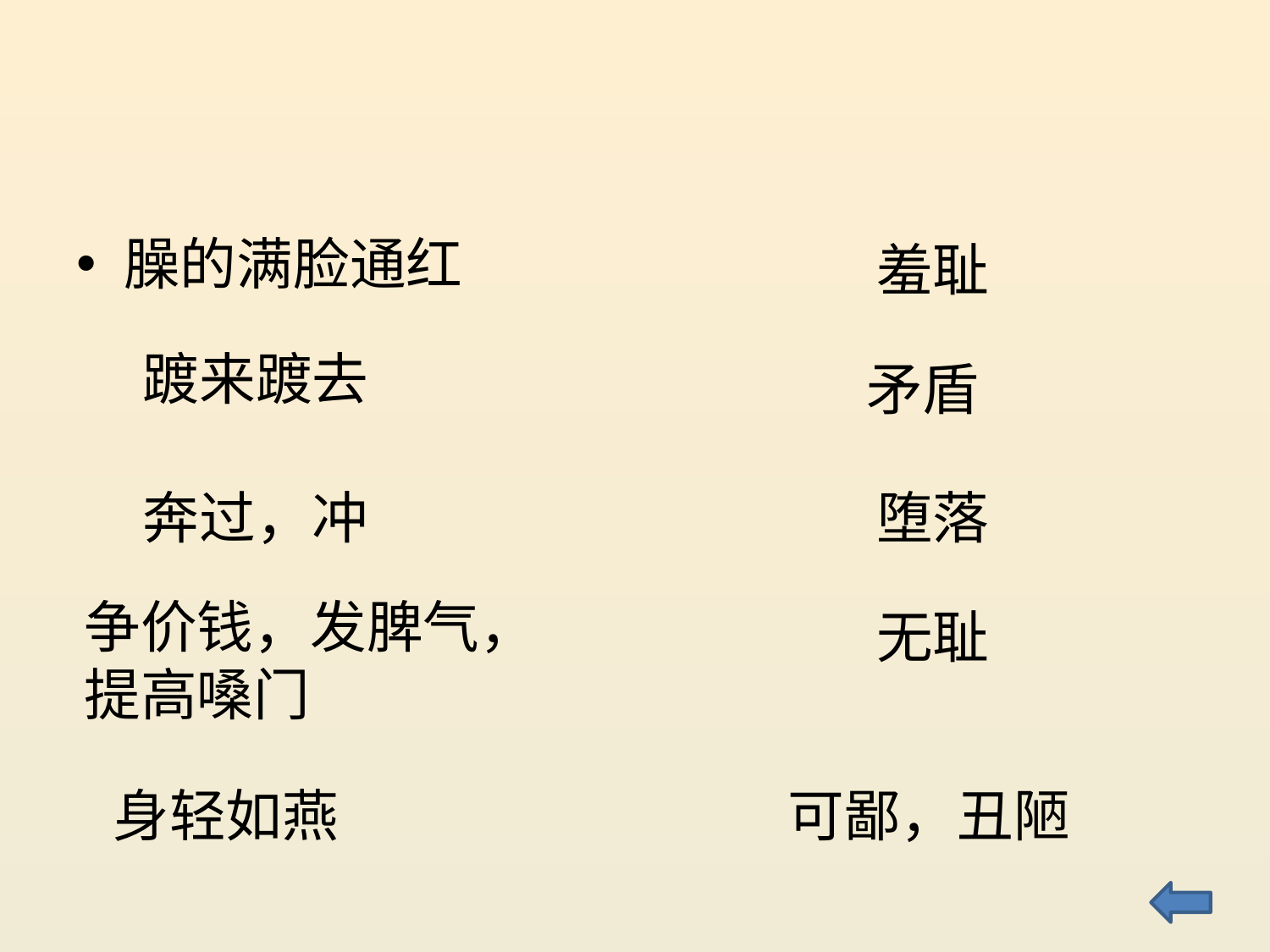

#
臊的满脸通红
羞耻
踱来踱去
矛盾
奔过，冲
堕落
争价钱，发脾气，
提高嗓门
无耻
身轻如燕
可鄙，丑陋